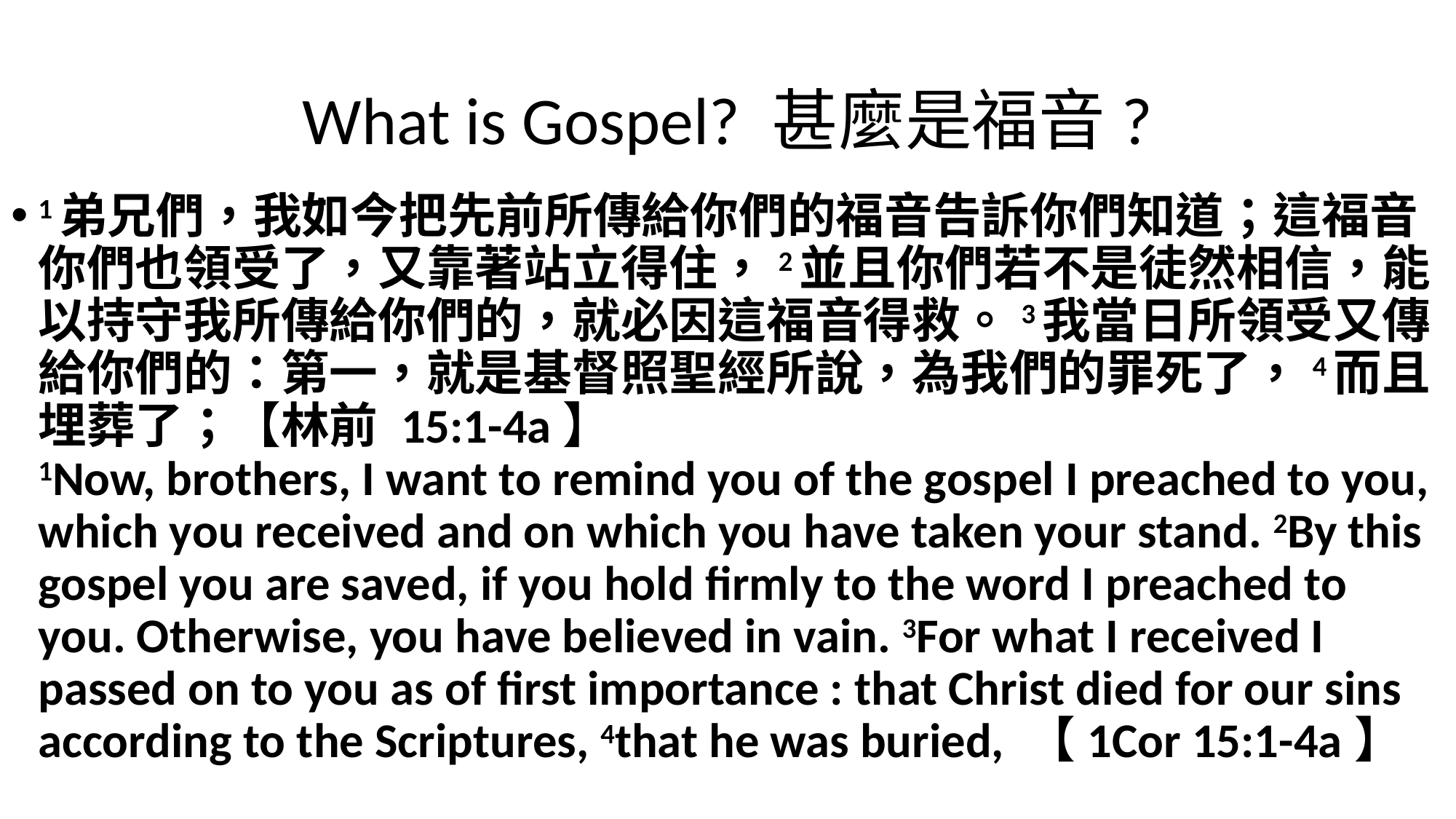

# What is Gospel? 甚麼是福音?
1弟兄們，我如今把先前所傳給你們的福音告訴你們知道；這福音你們也領受了，又靠著站立得住，2並且你們若不是徒然相信，能以持守我所傳給你們的，就必因這福音得救。3我當日所領受又傳給你們的：第一，就是基督照聖經所說，為我們的罪死了，4而且埋葬了；【林前 15:1-4a】
1Now, brothers, I want to remind you of the gospel I preached to you, which you received and on which you have taken your stand. 2By this gospel you are saved, if you hold firmly to the word I preached to you. Otherwise, you have believed in vain. 3For what I received I passed on to you as of first importance : that Christ died for our sins according to the Scriptures, 4that he was buried, 【1Cor 15:1-4a】